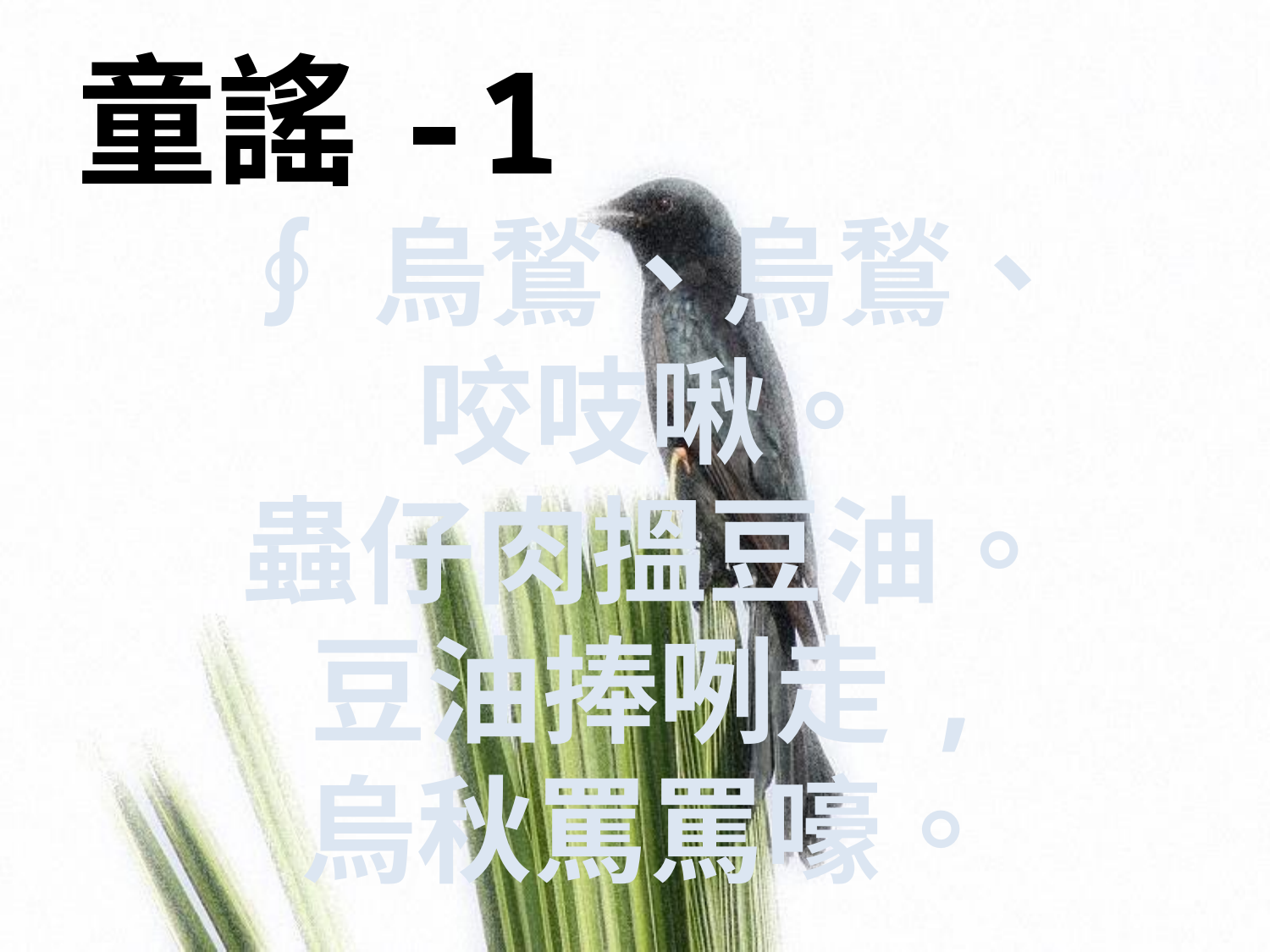

# 童謠-1
∮烏鶖、烏鶖、
咬吱啾。
蟲仔肉搵豆油。
豆油捧咧走,
烏秋罵罵嚎。